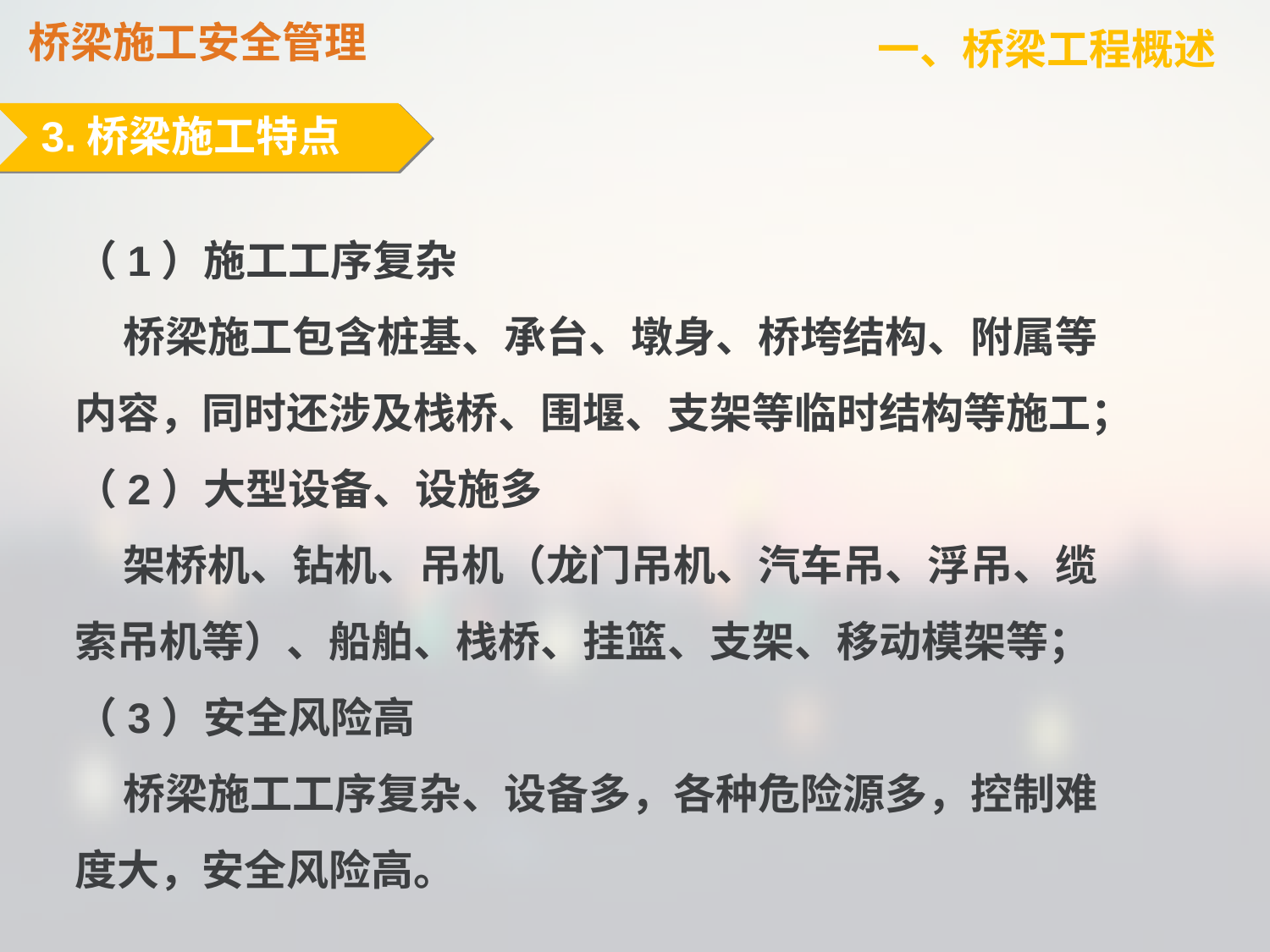

桥梁施工安全管理
一、桥梁工程概述
3.桥梁施工特点
（1）施工工序复杂
    桥梁施工包含桩基、承台、墩身、桥垮结构、附属等内容，同时还涉及栈桥、围堰、支架等临时结构等施工；（2）大型设备、设施多
    架桥机、钻机、吊机（龙门吊机、汽车吊、浮吊、缆索吊机等）、船舶、栈桥、挂篮、支架、移动模架等；
（3）安全风险高
    桥梁施工工序复杂、设备多，各种危险源多，控制难度大，安全风险高。